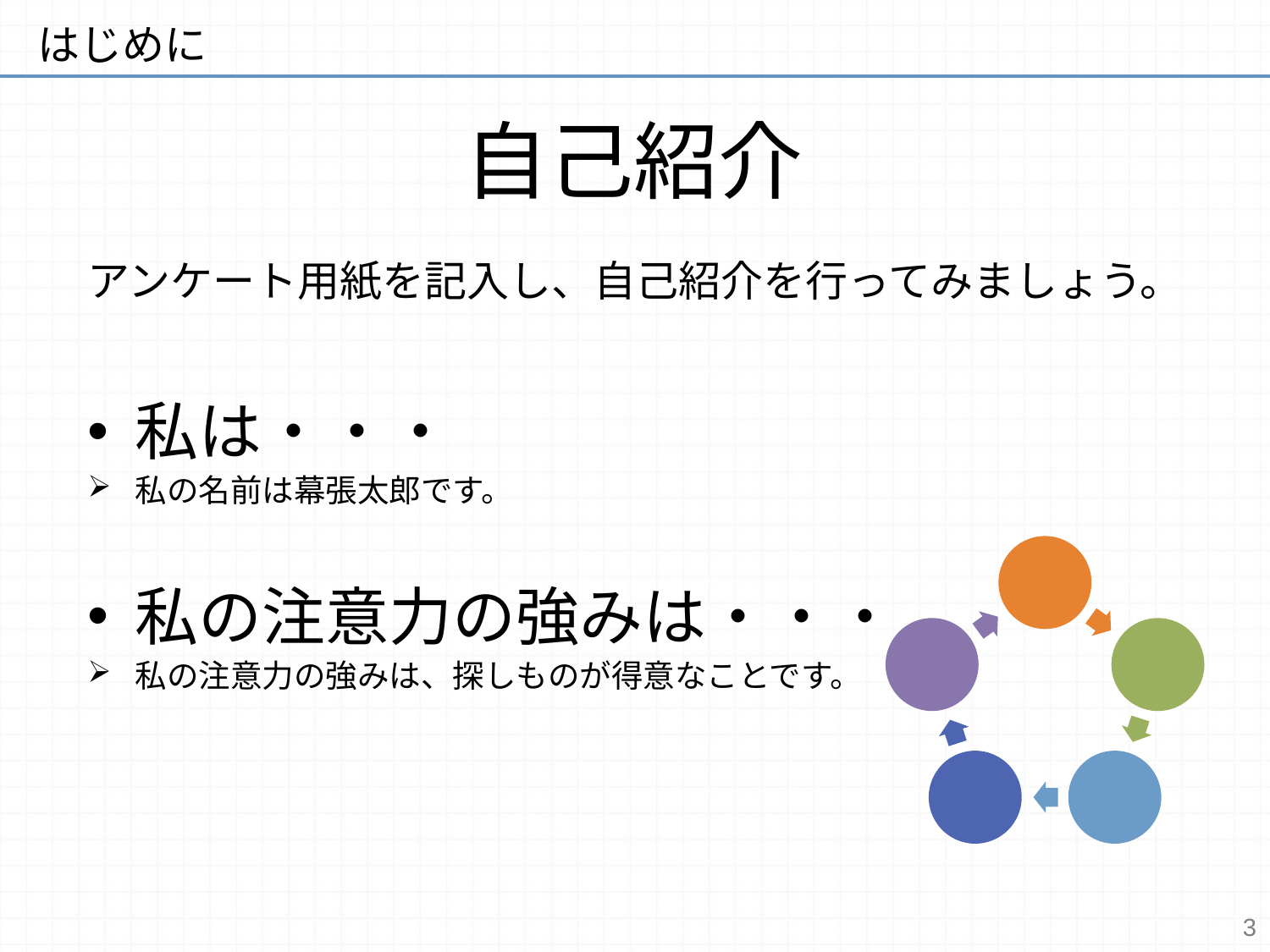

はじめに
# 自己紹介
アンケート用紙を記入し、自己紹介を行ってみましょう。

私は・・・
私の名前は幕張太郎です。

私の注意力の強みは・・・
私の注意力の強みは、探しものが得意なことです。

3